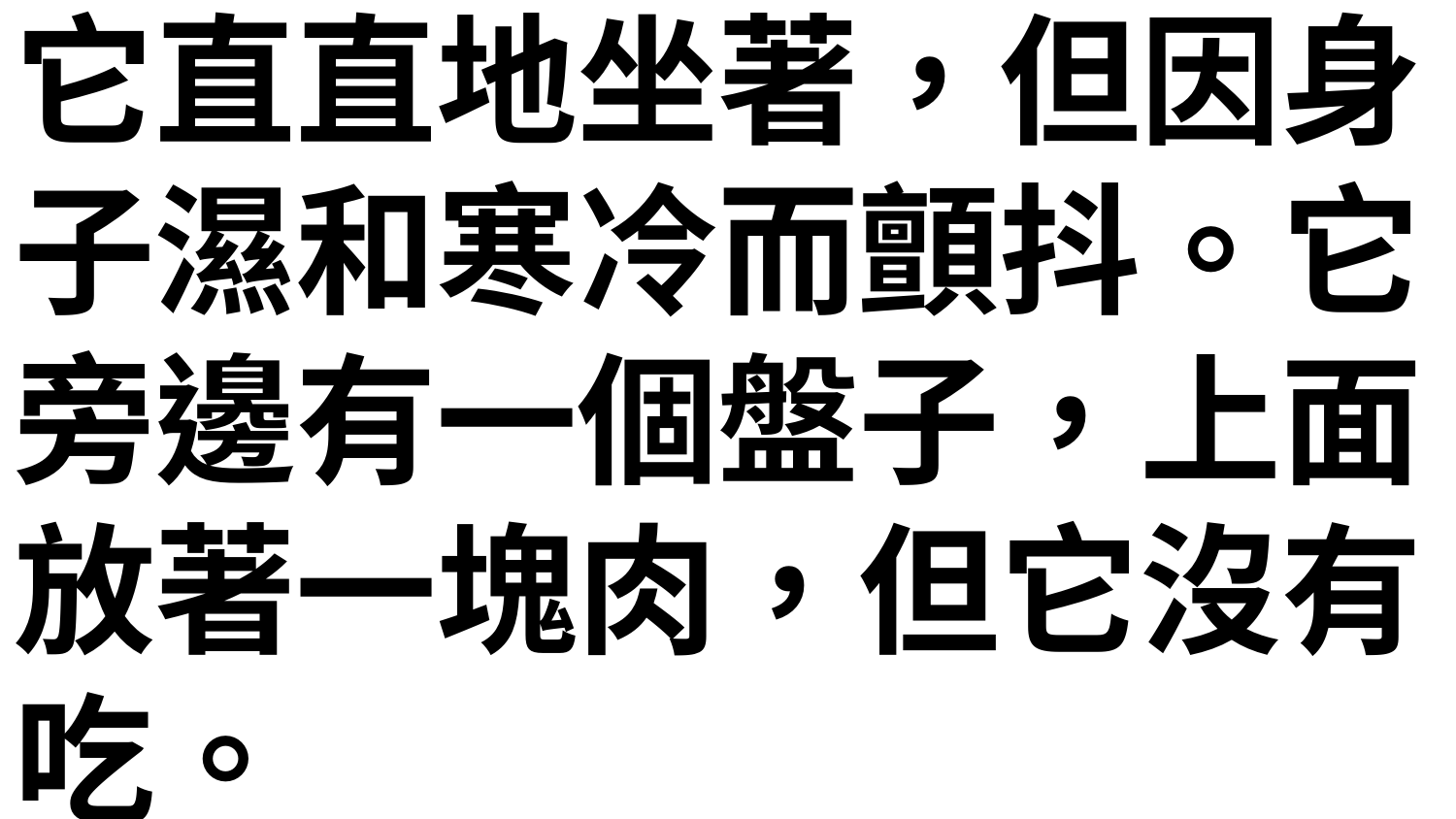

它直直地坐著，但因身子濕和寒冷而顫抖。它旁邊有一個盤子，上面放著一塊肉，但它沒有吃。